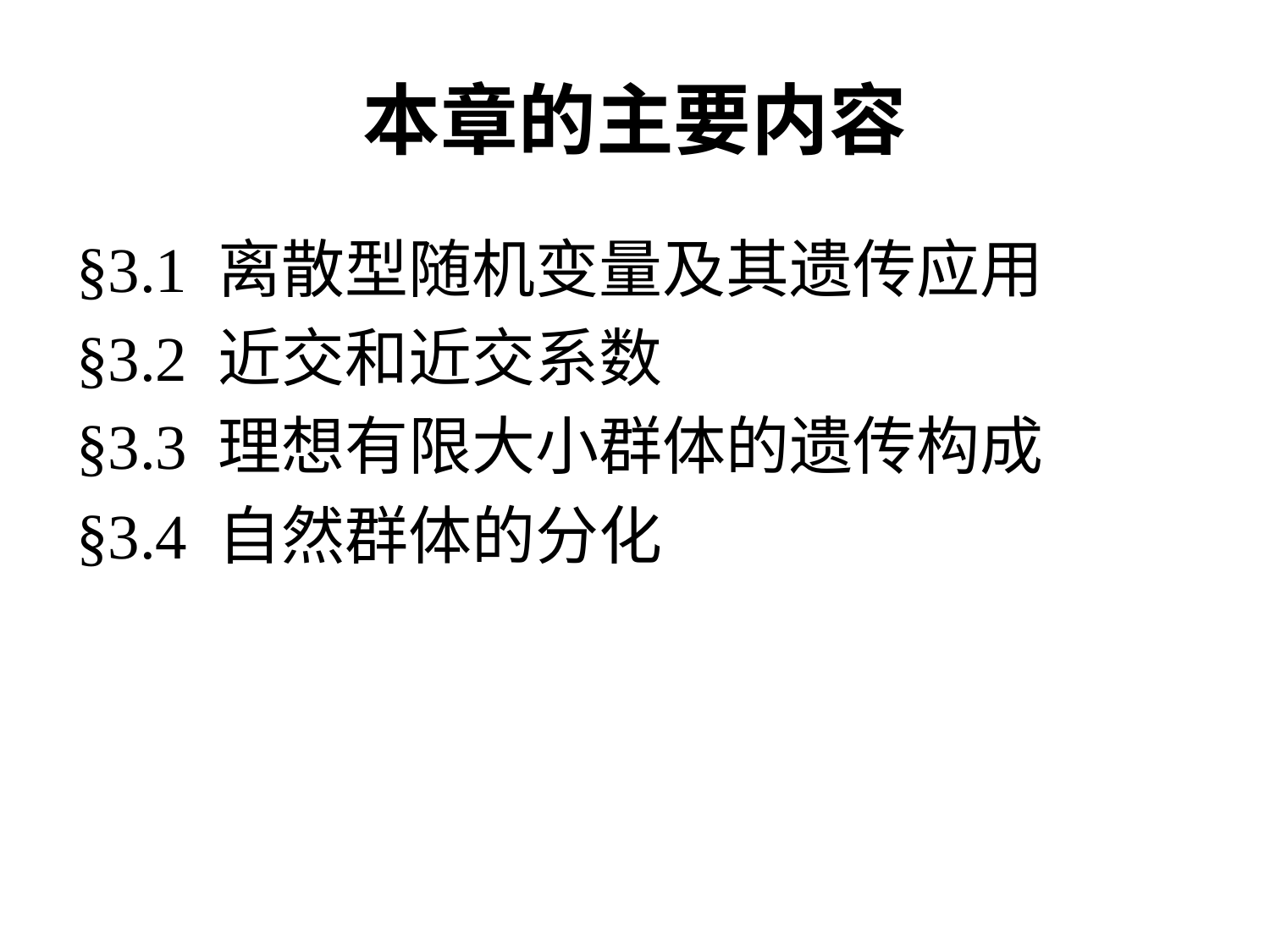

# 本章的主要内容
§3.1 离散型随机变量及其遗传应用
§3.2 近交和近交系数
§3.3 理想有限大小群体的遗传构成
§3.4 自然群体的分化